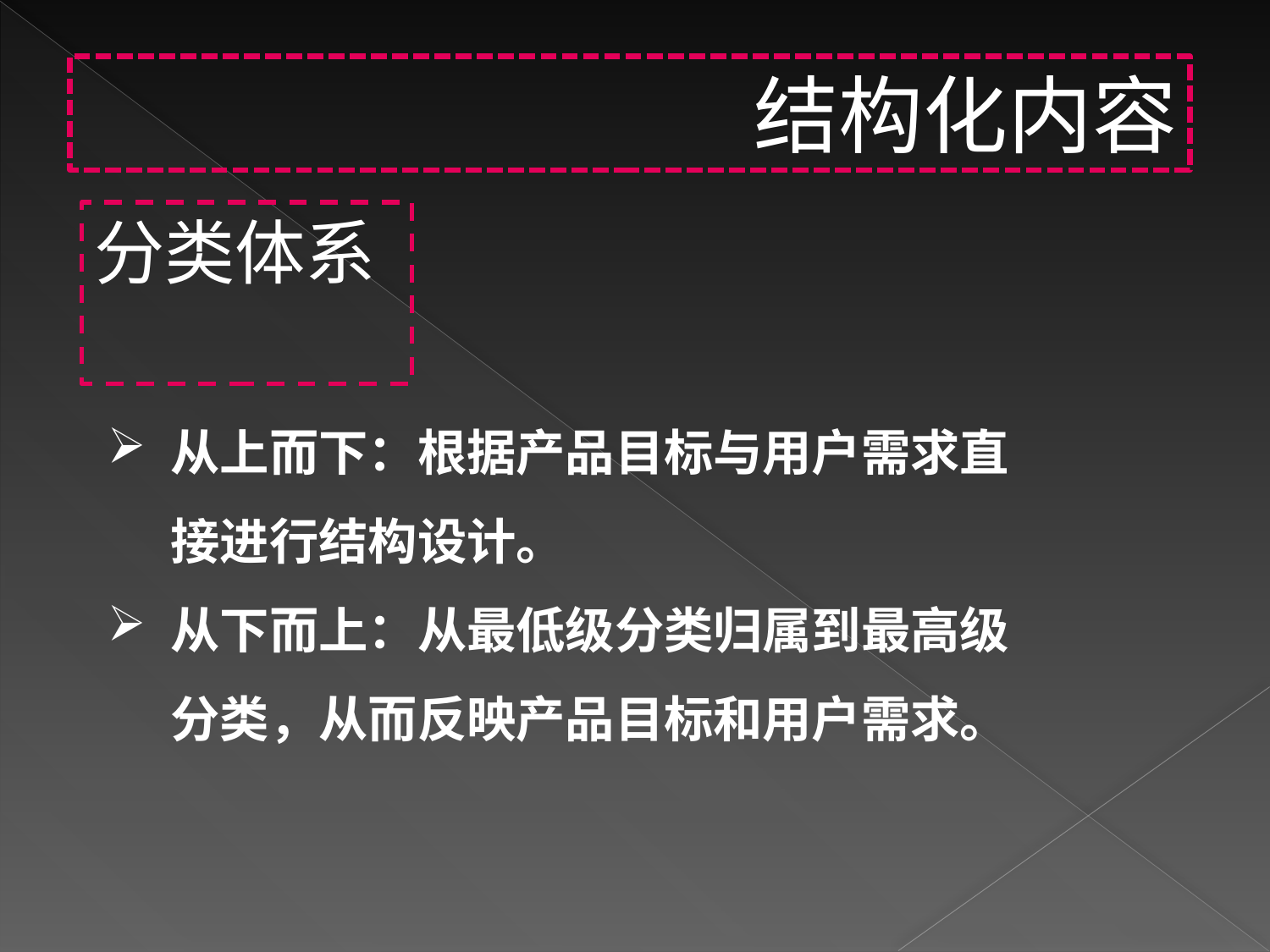

结构化内容
分类体系

从上而下：根据产品目标与用户需求直接进行结构设计。
从下而上：从最低级分类归属到最高级分类，从而反映产品目标和用户需求。